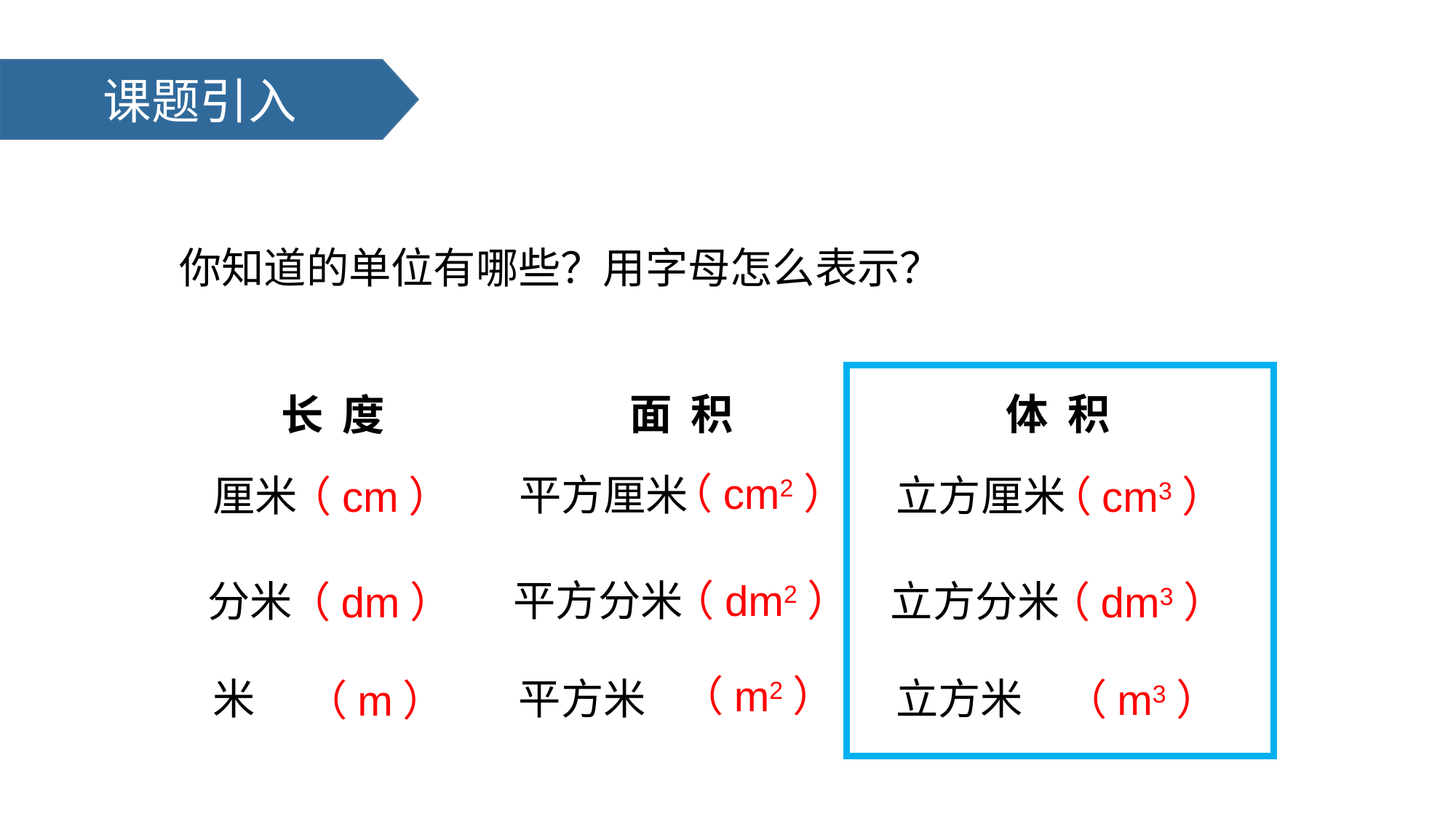

课题引入
你知道的单位有哪些？用字母怎么表示？

面  积
体  积
长  度
（cm2）
平方厘米
厘米
立方厘米
平方分米
分米
立方分米
平方米
米
立方米
（cm）
（cm3）
（dm2）
（dm）
（dm3）
（m2）
（m3）
（m）